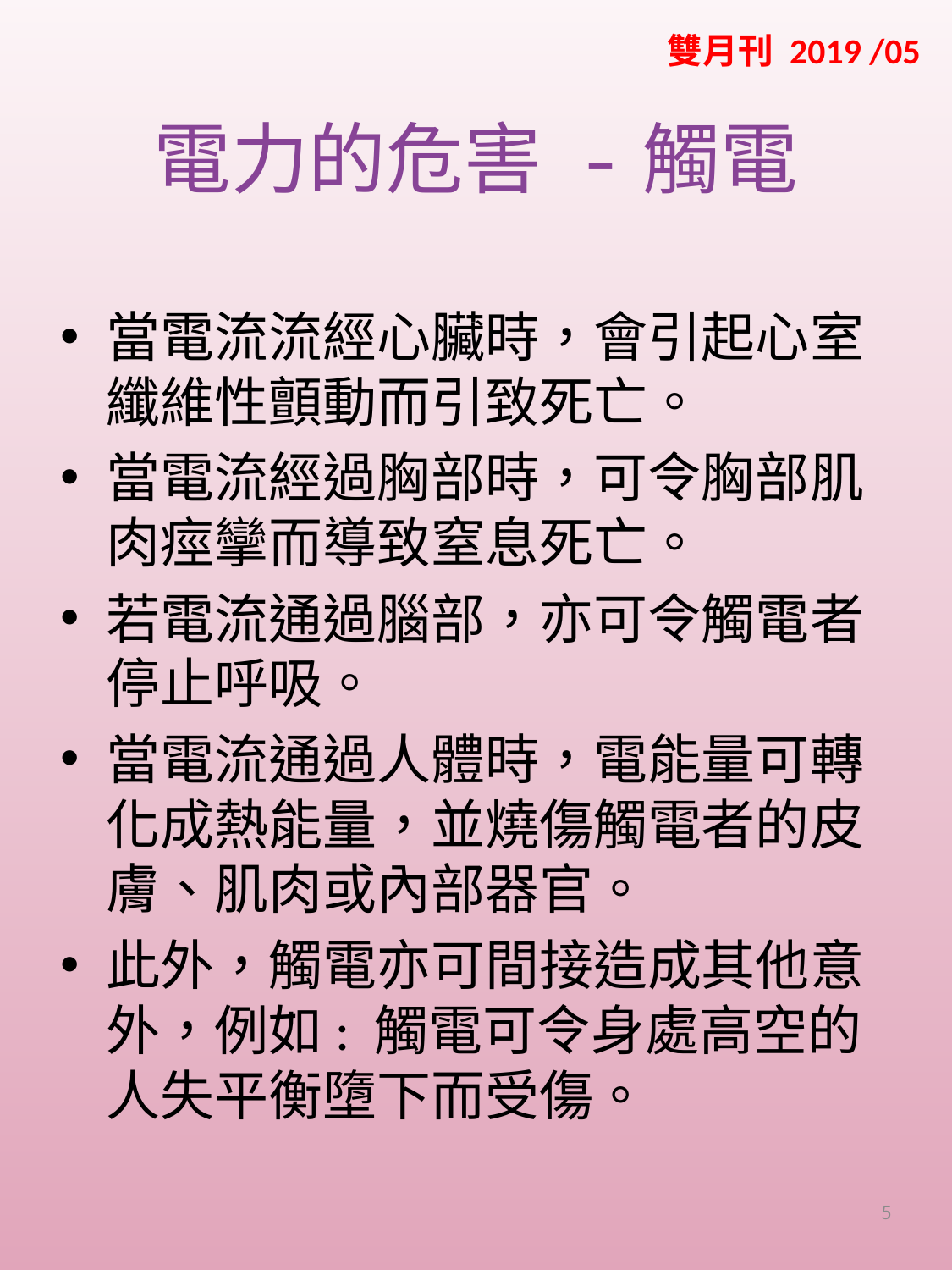

雙月刊 2019 /05
# 電力的危害 -觸電
當電流流經心臟時，會引起心室纖維性顫動而引致死亡。
當電流經過胸部時，可令胸部肌肉痙攣而導致窒息死亡。
若電流通過腦部，亦可令觸電者停止呼吸。
當電流通過人體時，電能量可轉化成熱能量，並燒傷觸電者的皮膚、肌肉或內部器官。
此外，觸電亦可間接造成其他意外，例如: 觸電可令身處高空的人失平衡墮下而受傷。
5